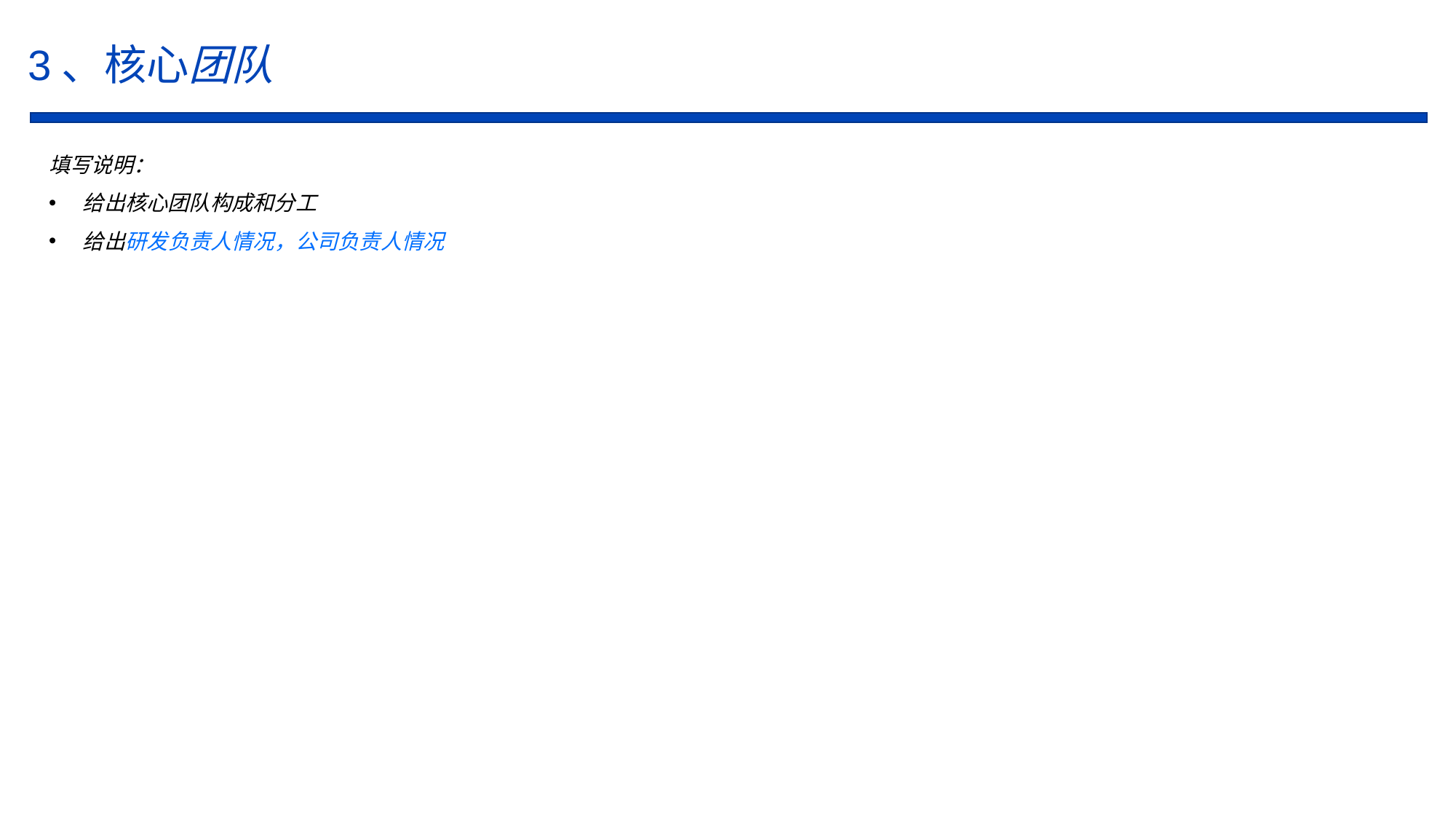

# 3、核心团队

填写说明：
给出核心团队构成和分工
给出研发负责人情况，公司负责人情况